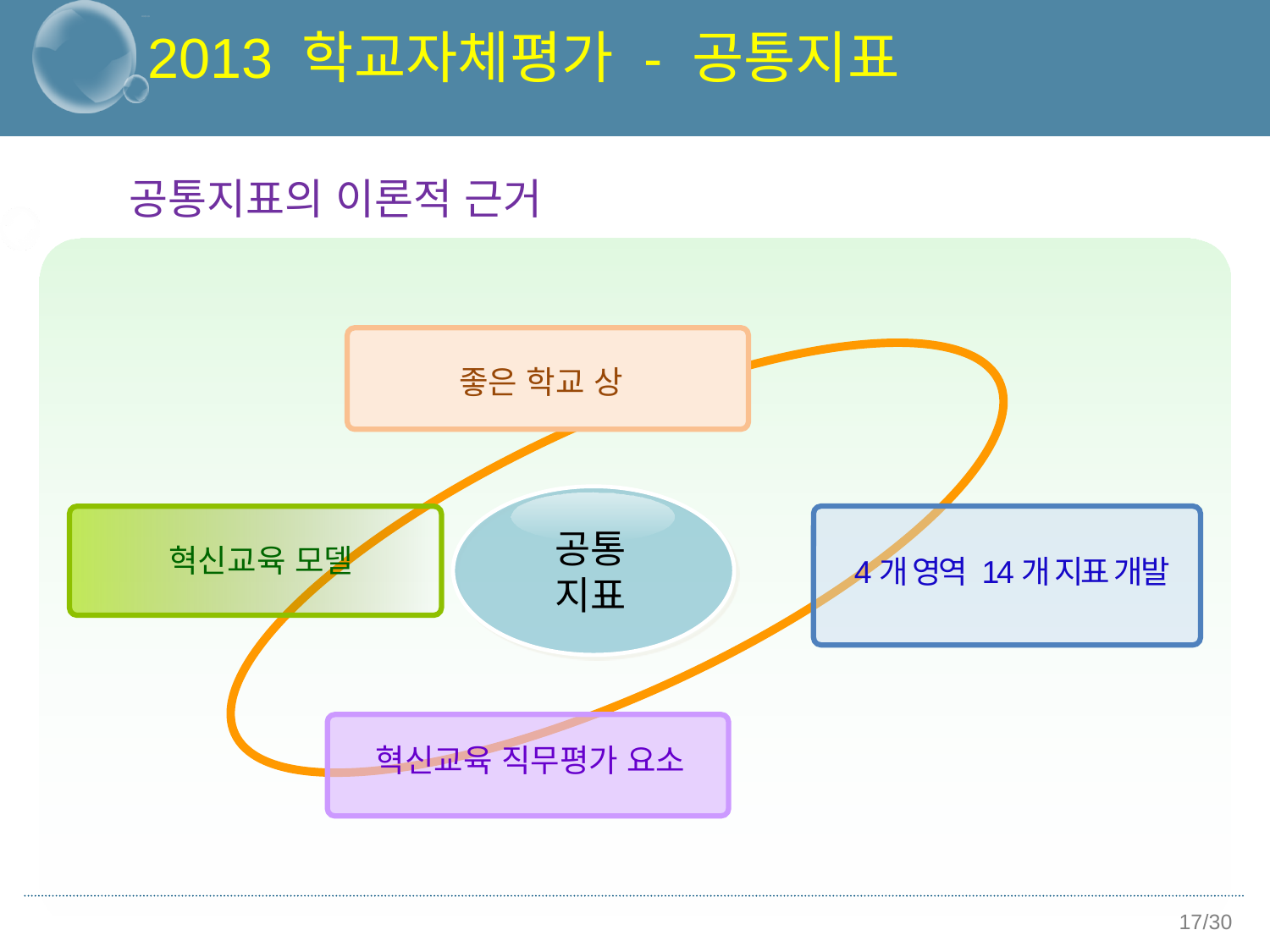

2013 학교자체평가 - 공통지표
공통지표의 이론적 근거

좋은 학교 상

공통
지표

혁신교육 모델

4개 영역 14개 지표 개발

혁신교육 직무평가 요소
17/30